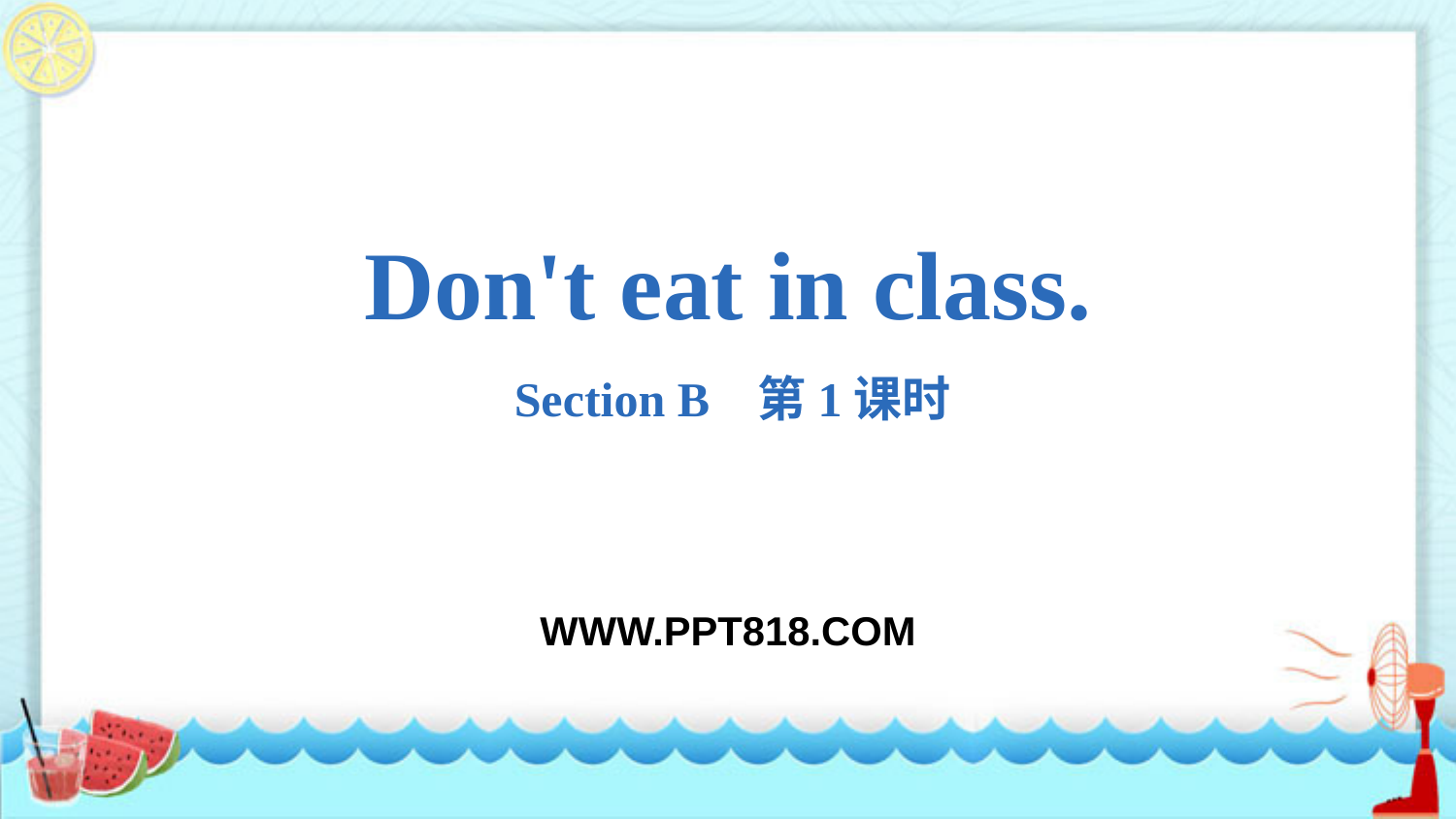

Don't eat in class.
 Section B   第1课时
WWW.PPT818.COM